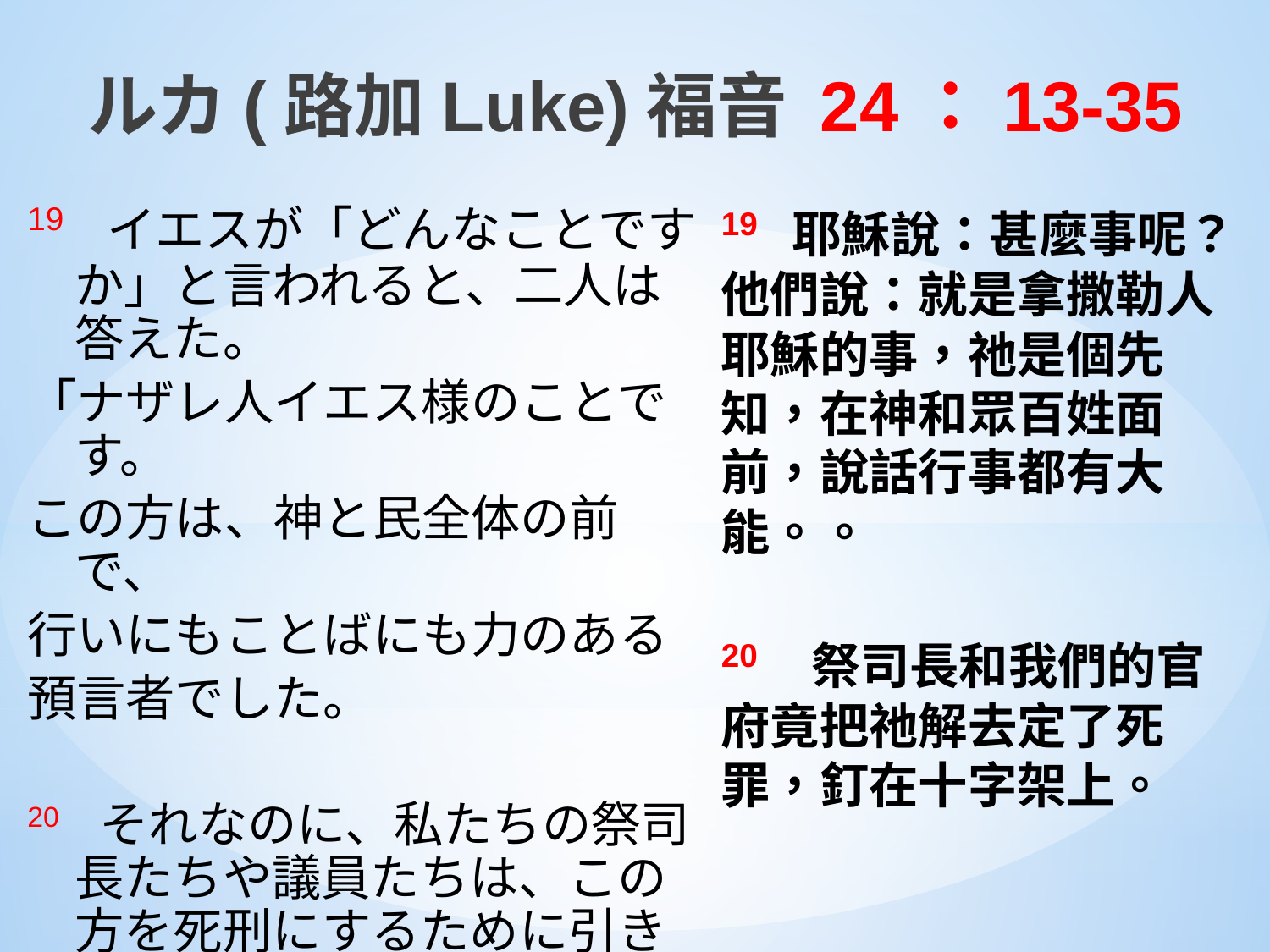

ルカ(路加Luke)福音 24：13-35
19  イエスが「どんなことですか」と言われると、二人は答えた。
「ナザレ人イエス様のことです。
この方は、神と民全体の前で、
行いにもことばにも力のある
預言者でした。

20　それなのに、私たちの祭司長たちや議員たちは、この方を死刑にするために引き渡して、十字架につけてしまいました。

19  耶穌說：甚麼事呢？他們說：就是拿撒勒人耶穌的事，祂是個先知，在神和眾百姓面前，說話行事都有大能。。
20　 祭司長和我們的官府竟把祂解去定了死罪，釘在十字架上。